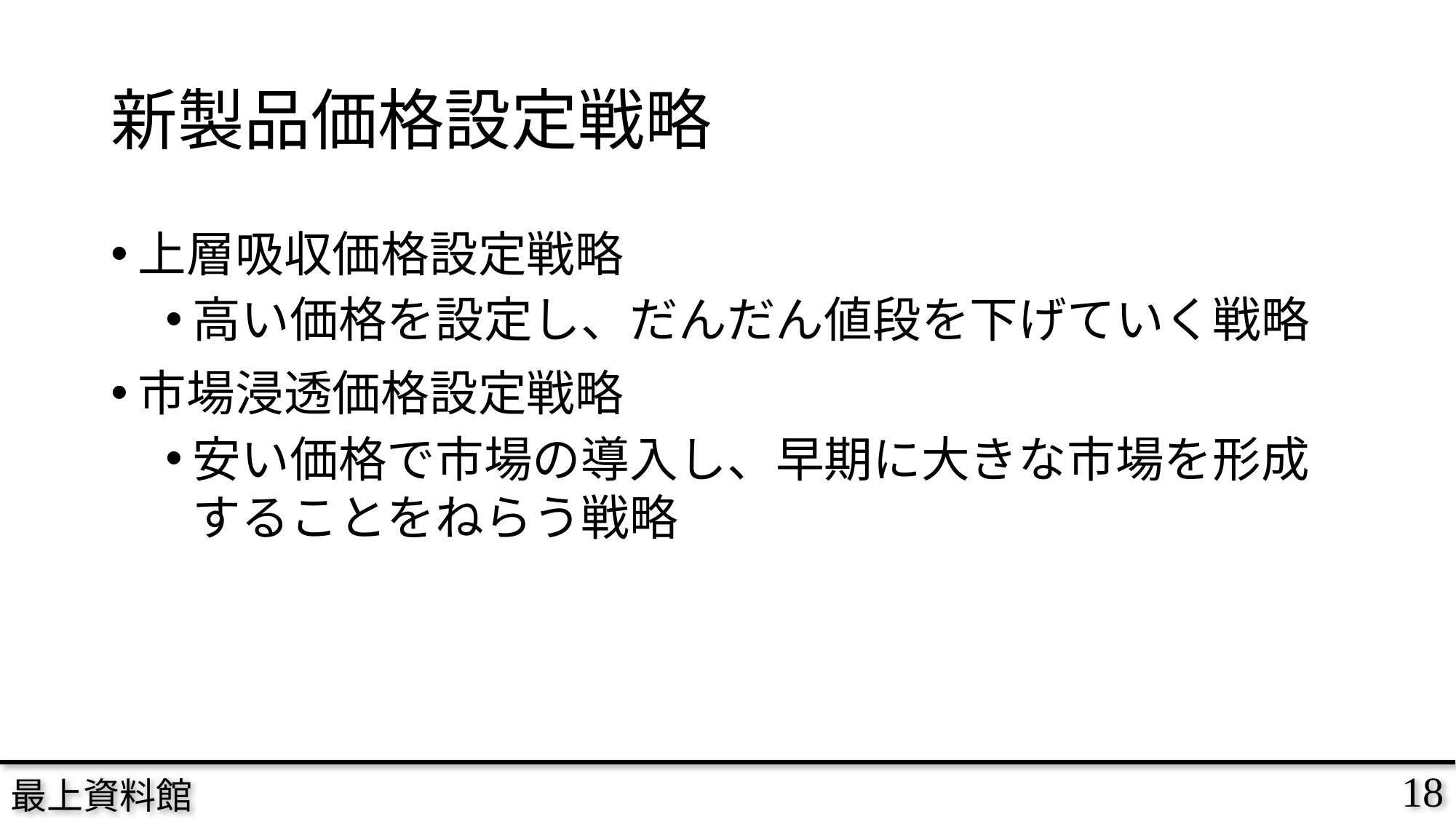

# 新製品価格設定戦略
上層吸収価格設定戦略
高い価格を設定し、だんだん値段を下げていく戦略
市場浸透価格設定戦略
安い価格で市場の導入し、早期に大きな市場を形成することをねらう戦略